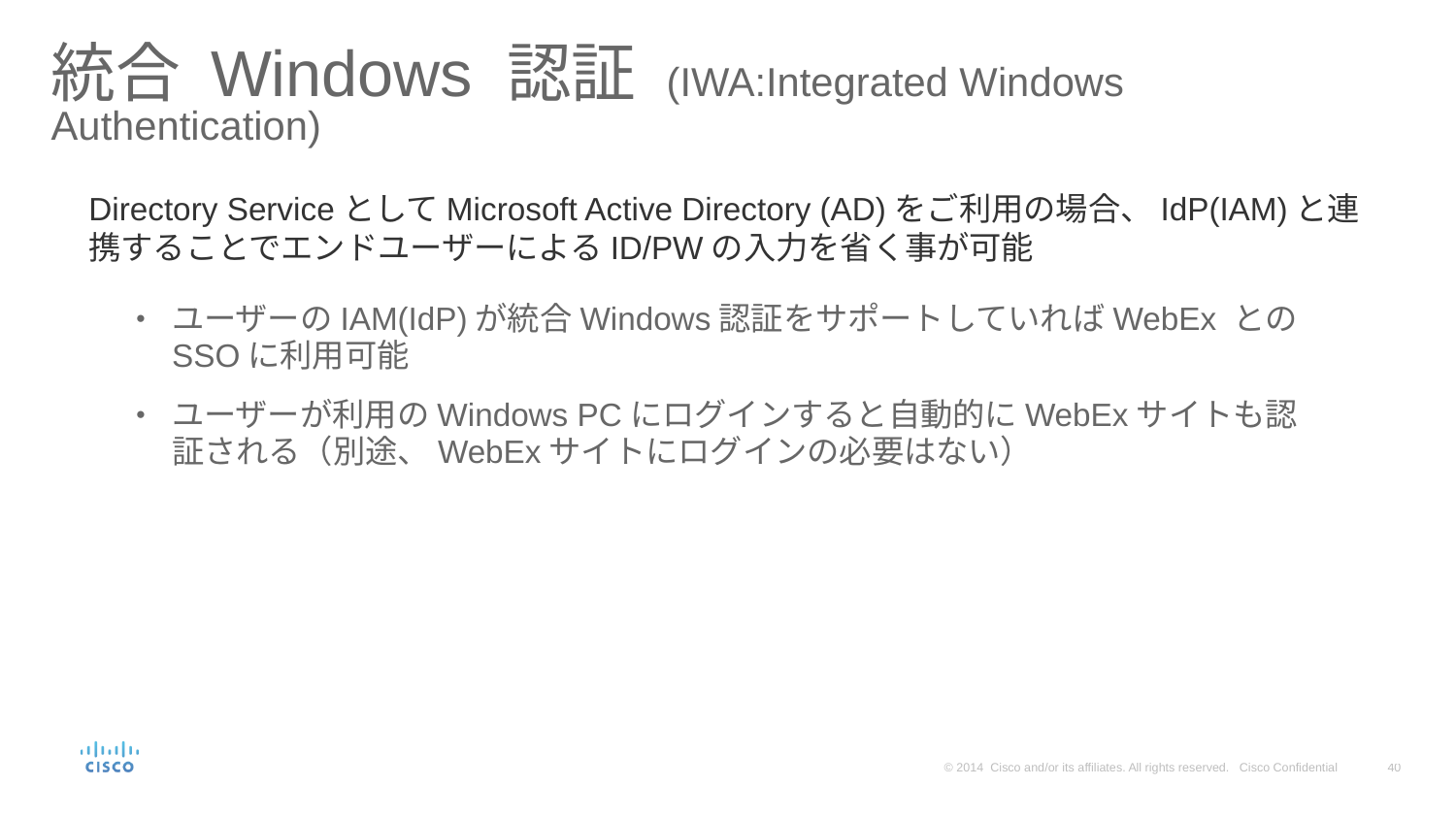

# 統合 Windows 認証 (IWA:Integrated Windows Authentication)
Directory ServiceとしてMicrosoft Active Directory (AD)をご利用の場合、IdP(IAM)と連携することでエンドユーザーによるID/PWの入力を省く事が可能
ユーザーのIAM(IdP)が統合Windows認証をサポートしていればWebEx とのSSOに利用可能
ユーザーが利用のWindows PCにログインすると自動的にWebExサイトも認証される（別途、WebExサイトにログインの必要はない）